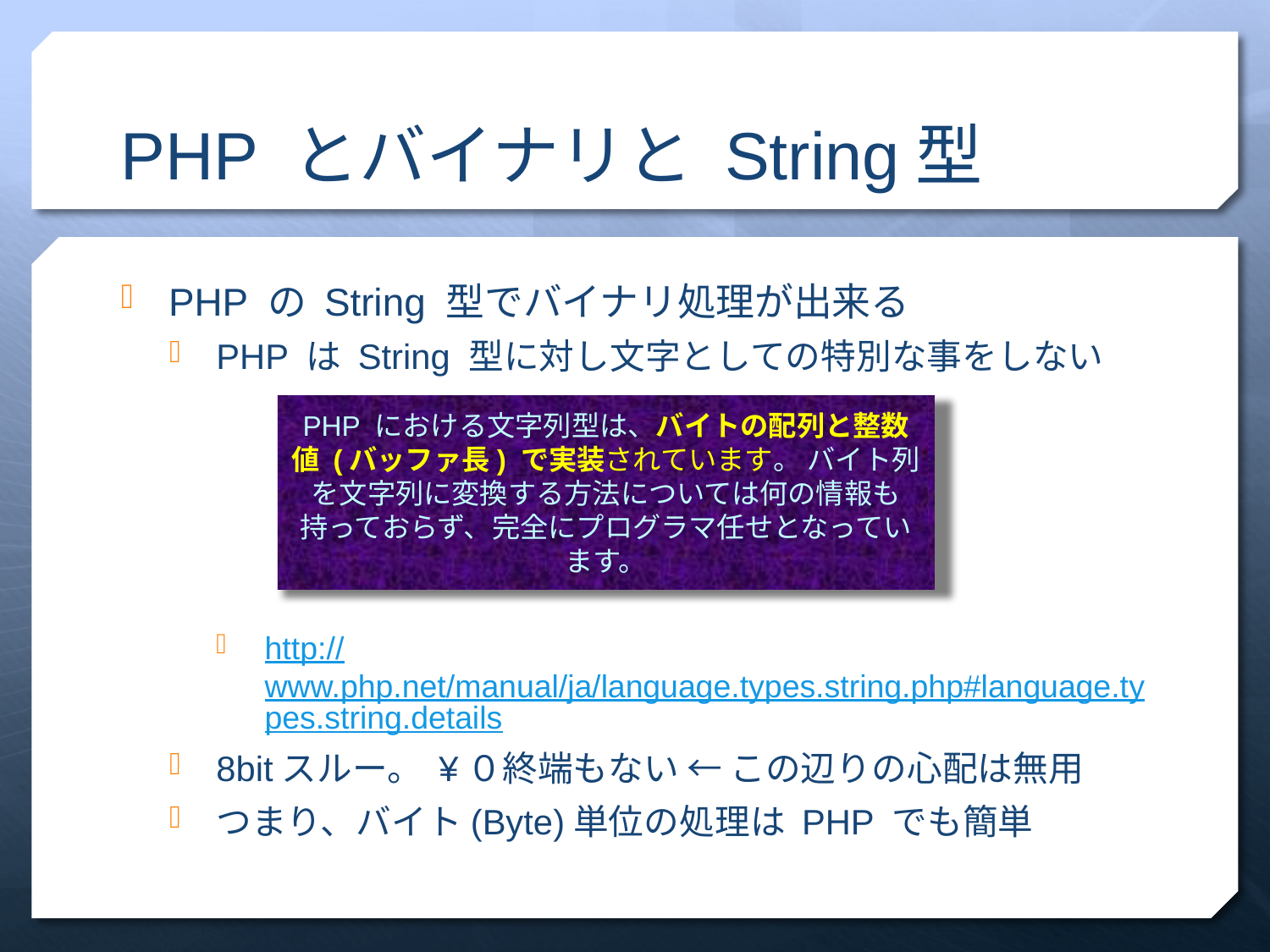

# PHP とバイナリと String型
PHP の String 型でバイナリ処理が出来る
PHP は String 型に対し文字としての特別な事をしない

http://www.php.net/manual/ja/language.types.string.php#language.types.string.details
8bitスルー。 ¥０終端もない ← この辺りの心配は無用
つまり、バイト(Byte)単位の処理は PHP でも簡単
PHP における文字列型は、バイトの配列と整数値 (バッファ長) で実装されています。 バイト列を文字列に変換する方法については何の情報も持っておらず、完全にプログラマ任せとなっています。